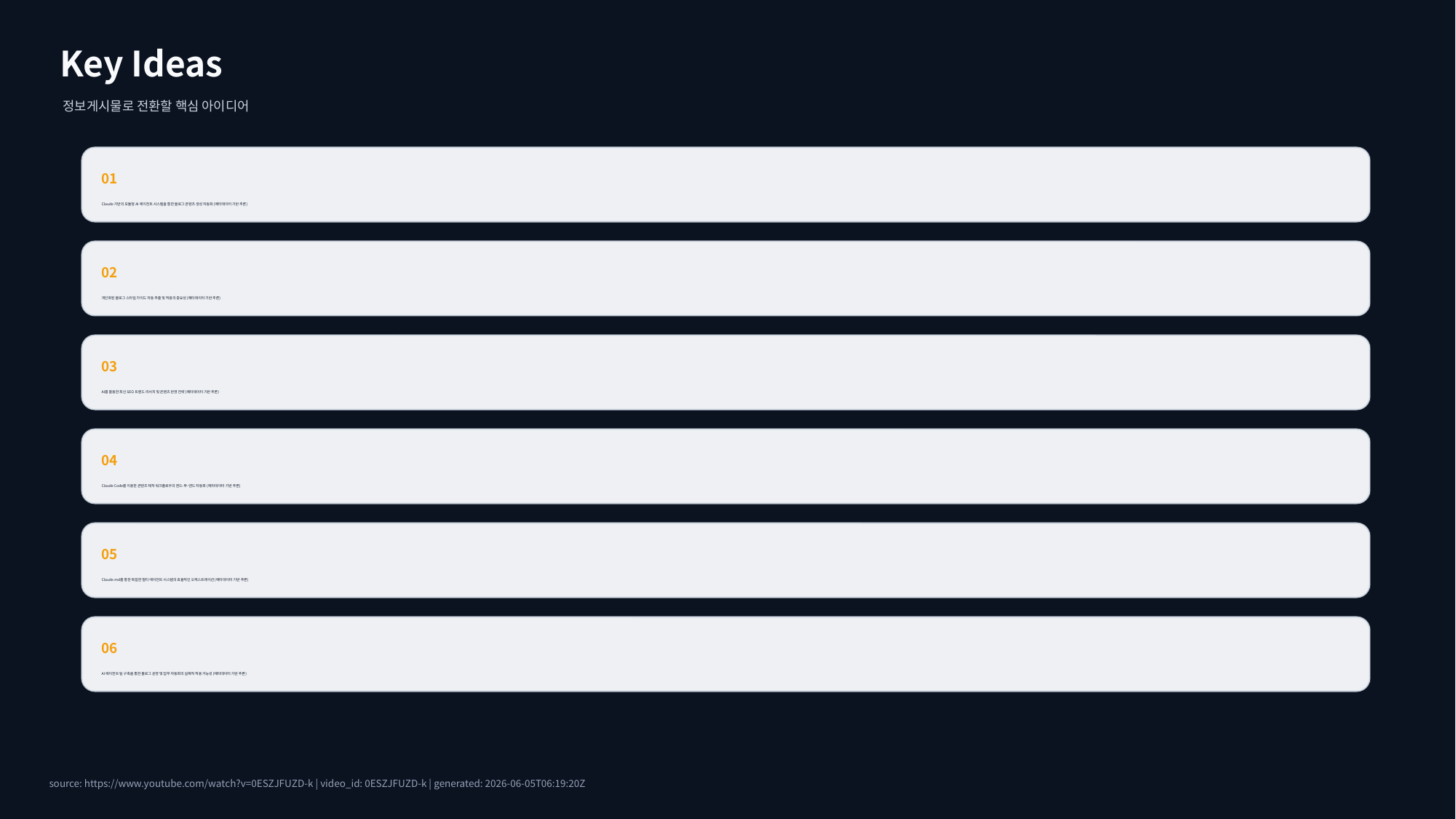

Key Ideas
정보게시물로 전환할 핵심 아이디어

01
Claude 기반의 모듈형 AI 에이전트 시스템을 통한 블로그 콘텐츠 생성 자동화 (메타데이터 기반 추론)

02
개인화된 블로그 스타일 가이드 자동 추출 및 적용의 중요성 (메타데이터 기반 추론)

03
AI를 활용한 최신 SEO 트렌드 리서치 및 콘텐츠 반영 전략 (메타데이터 기반 추론)

04
Claude Code를 이용한 콘텐츠 제작 워크플로우의 엔드-투-엔드 자동화 (메타데이터 기반 추론)

05
Claude.md를 통한 복잡한 멀티 에이전트 시스템의 효율적인 오케스트레이션 (메타데이터 기반 추론)

06
AI 에이전트 팀 구축을 통한 블로그 운영 및 업무 자동화의 실제적 적용 가능성 (메타데이터 기반 추론)
source: https://www.youtube.com/watch?v=0ESZJFUZD-k | video_id: 0ESZJFUZD-k | generated: 2026-06-05T06:19:20Z